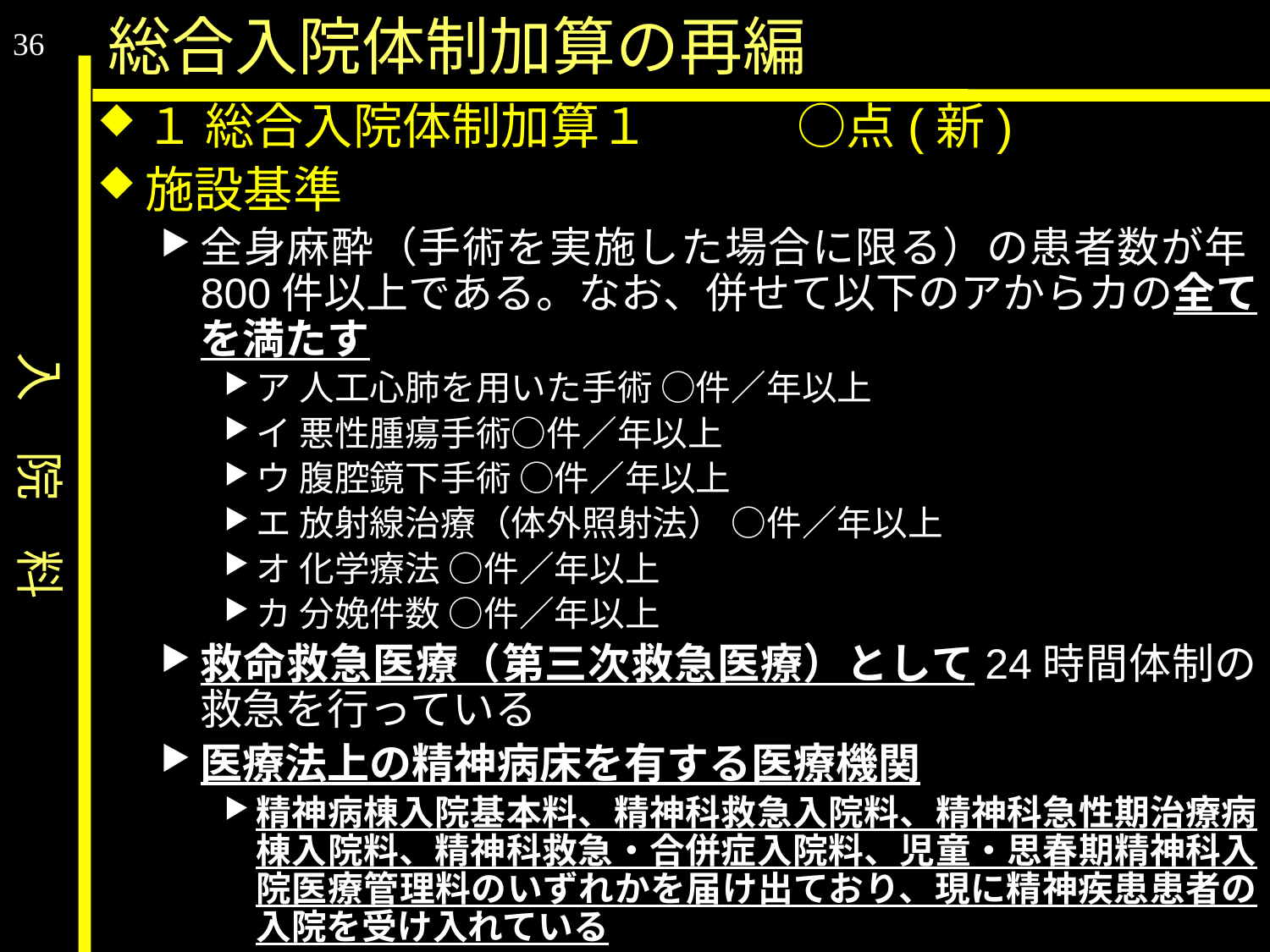

入　院　料
総合入院体制加算の再編
36

１ 総合入院体制加算１　　　○点(新)
施設基準
全身麻酔（手術を実施した場合に限る）の患者数が年800件以上である。なお、併せて以下のアからカの全てを満たす
ア 人工心肺を用いた手術 ○件／年以上
イ 悪性腫瘍手術○件／年以上
ウ 腹腔鏡下手術 ○件／年以上
エ 放射線治療（体外照射法） ○件／年以上
オ 化学療法 ○件／年以上
カ 分娩件数 ○件／年以上
救命救急医療（第三次救急医療）として24時間体制の救急を行っている
医療法上の精神病床を有する医療機関
精神病棟入院基本料、精神科救急入院料、精神科急性期治療病棟入院料、精神科救急・合併症入院料、児童・思春期精神科入院医療管理料のいずれかを届け出ており、現に精神疾患患者の入院を受け入れている